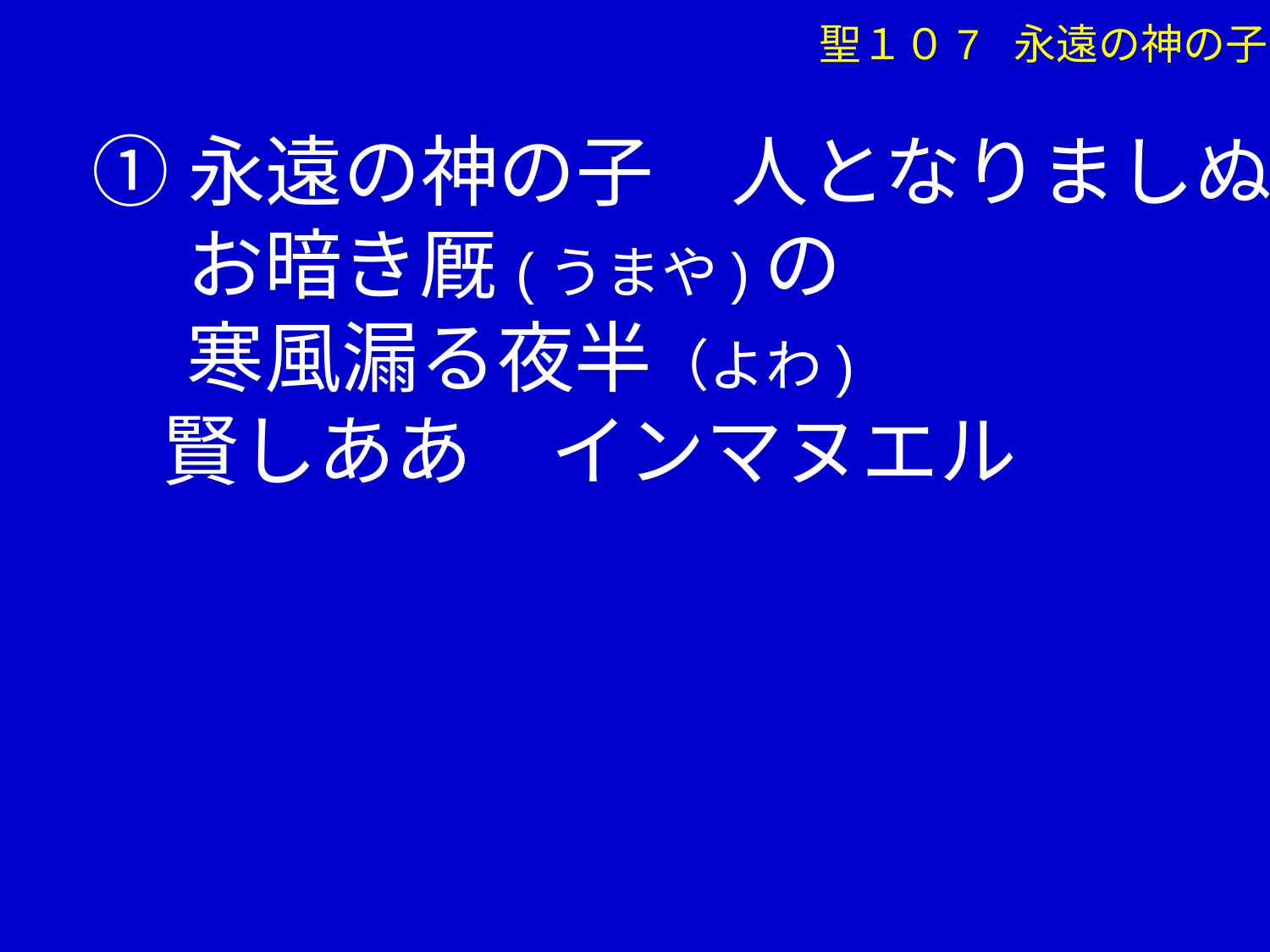

聖１０7  永遠の神の子
①永遠の神の子　人となりましぬ
　 お暗き厩(うまや)の
　 寒風漏る夜半（よわ)
   賢しああ　インマヌエル